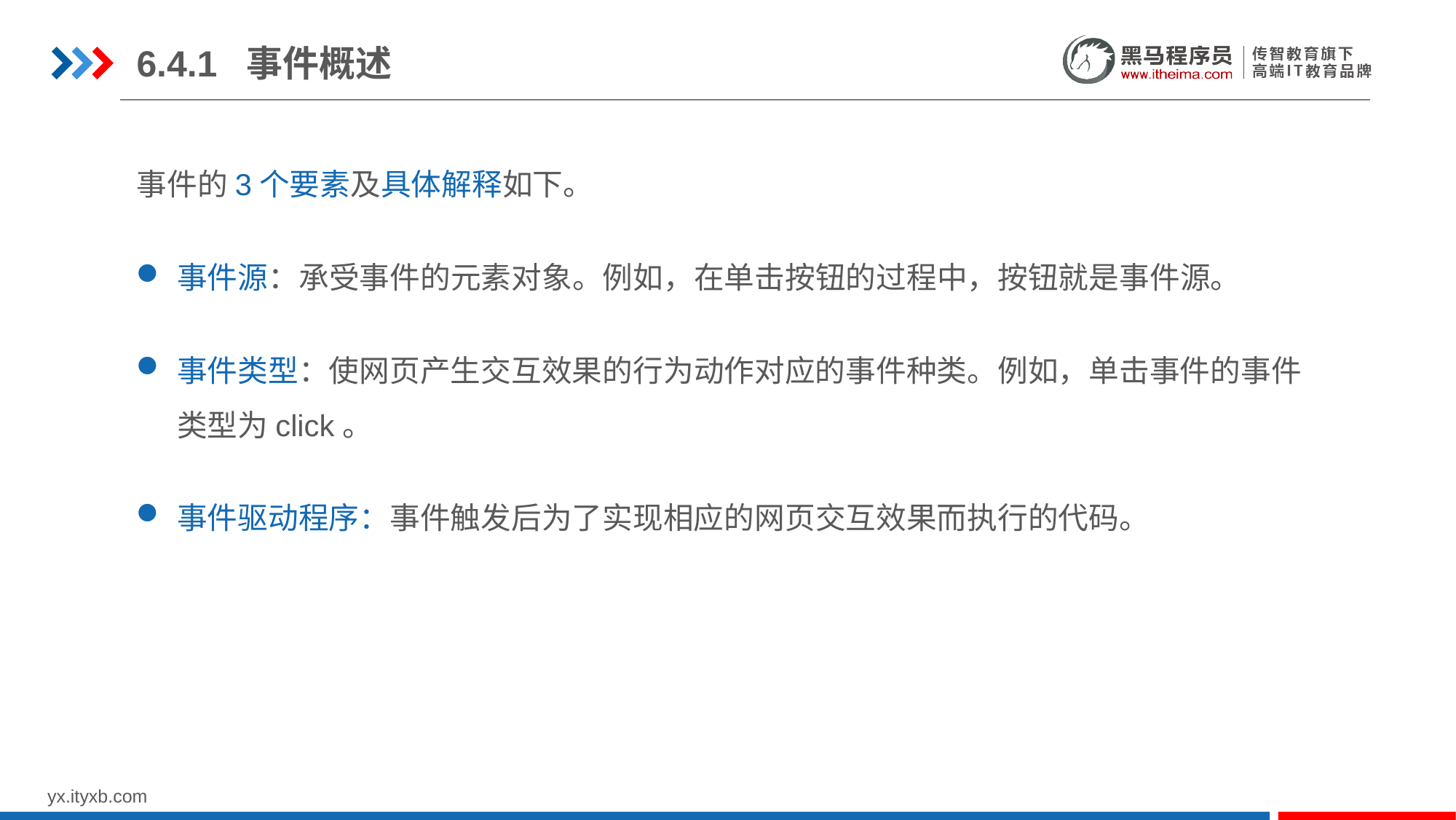

6.4.1  事件概述
事件的3个要素及具体解释如下。
事件源：承受事件的元素对象。例如，在单击按钮的过程中，按钮就是事件源。

事件类型：使网页产生交互效果的行为动作对应的事件种类。例如，单击事件的事件类型为click。

事件驱动程序：事件触发后为了实现相应的网页交互效果而执行的代码。